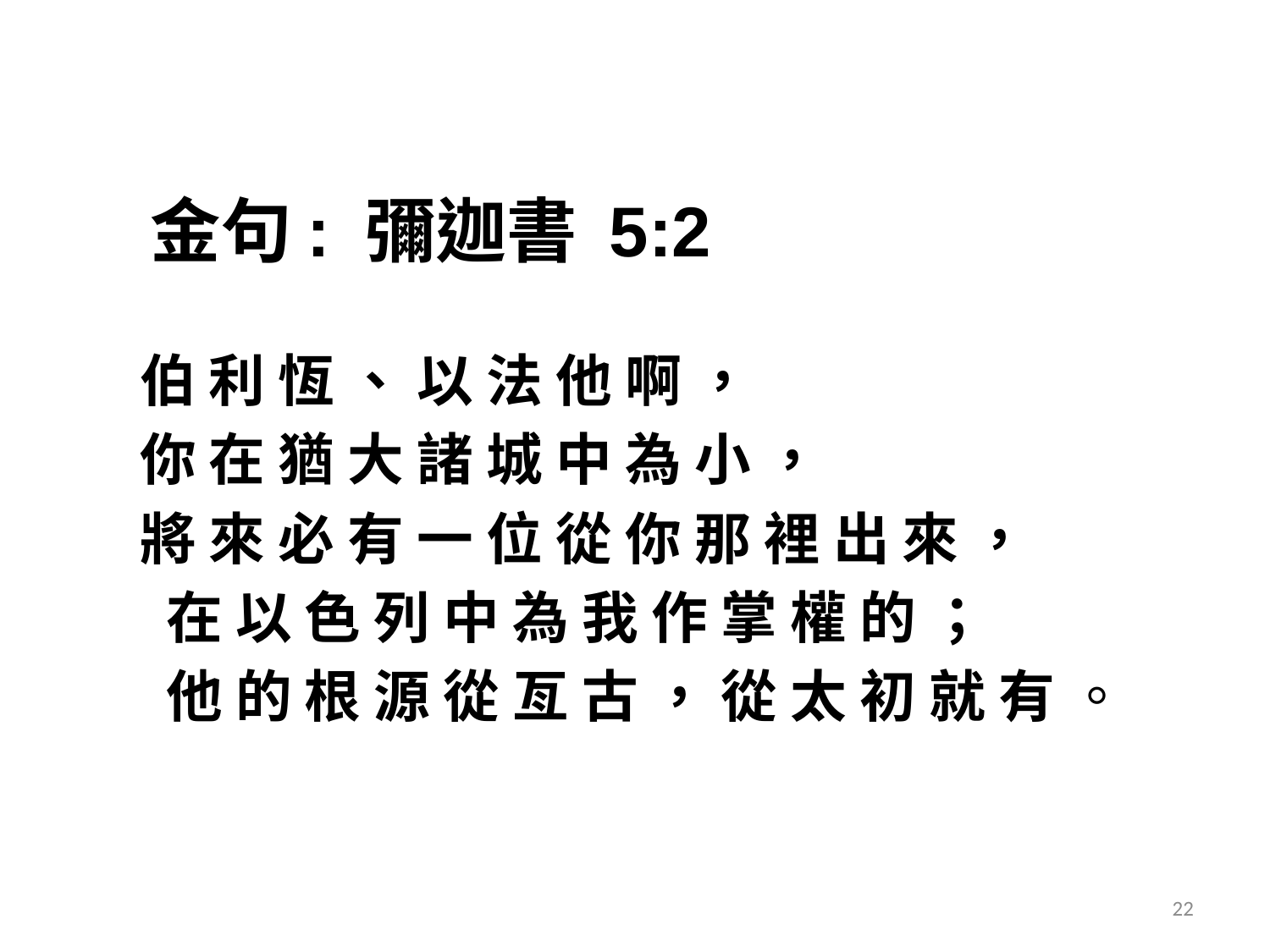

# 金句: 彌迦書 5:2
伯 利 恆 、 以 法 他 啊 ，
你 在 猶 大 諸 城 中 為 小 ，
將 來 必 有 一 位 從 你 那 裡 出 來 ，
 在 以 色 列 中 為 我 作 掌 權 的 ；
 他 的 根 源 從 亙 古 ， 從 太 初 就 有 。

22